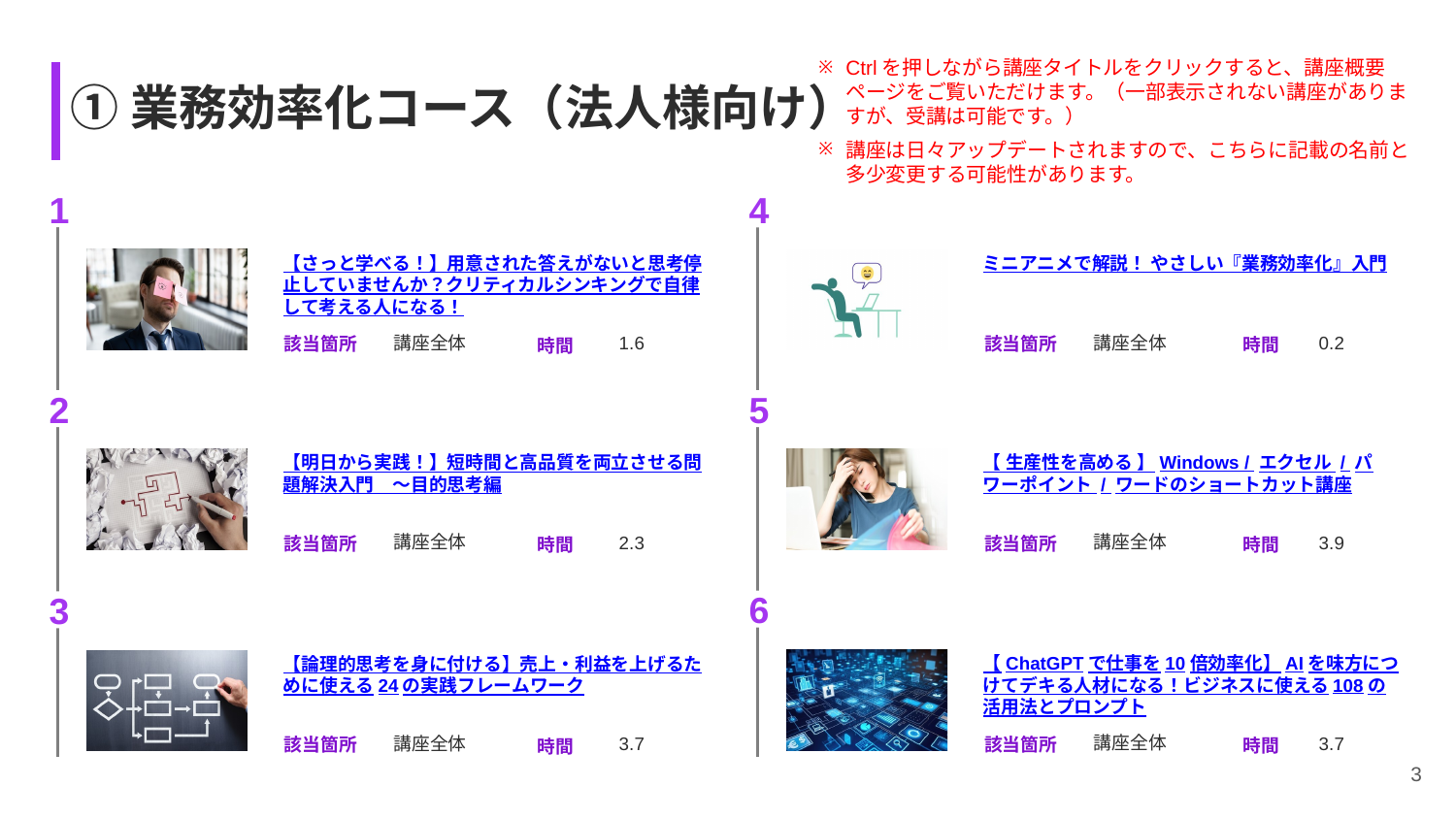

Ctrlを押しながら講座タイトルをクリックすると、講座概要ページをご覧いただけます。（一部表示されない講座がありますが、受講は可能です。）

講座は日々アップデートされますので、こちらに記載の名前と多少変更する可能性があります。
# ①業務効率化コース（法人様向け）
1
4

【さっと学べる！】用意された答えがないと思考停止していませんか？クリティカルシンキングで自律して考える人になる！
ミニアニメで解説！ やさしい『業務効率化』入門

講座全体
講座全体
1.6
0.2
2
5

【明日から実践！】短時間と高品質を両立させる問題解決入門　～目的思考編
【 生産性を高める 】Windows / エクセル / パワーポイント / ワードのショートカット講座

講座全体
講座全体
2.3
3.9
6

3

【ChatGPTで仕事を10倍効率化】AIを味方につけてデキる人材になる！ビジネスに使える108の活用法とプロンプト
【論理的思考を身に付ける】売上・利益を上げるために使える24の実践フレームワーク

講座全体
3.7
講座全体
3.7
3